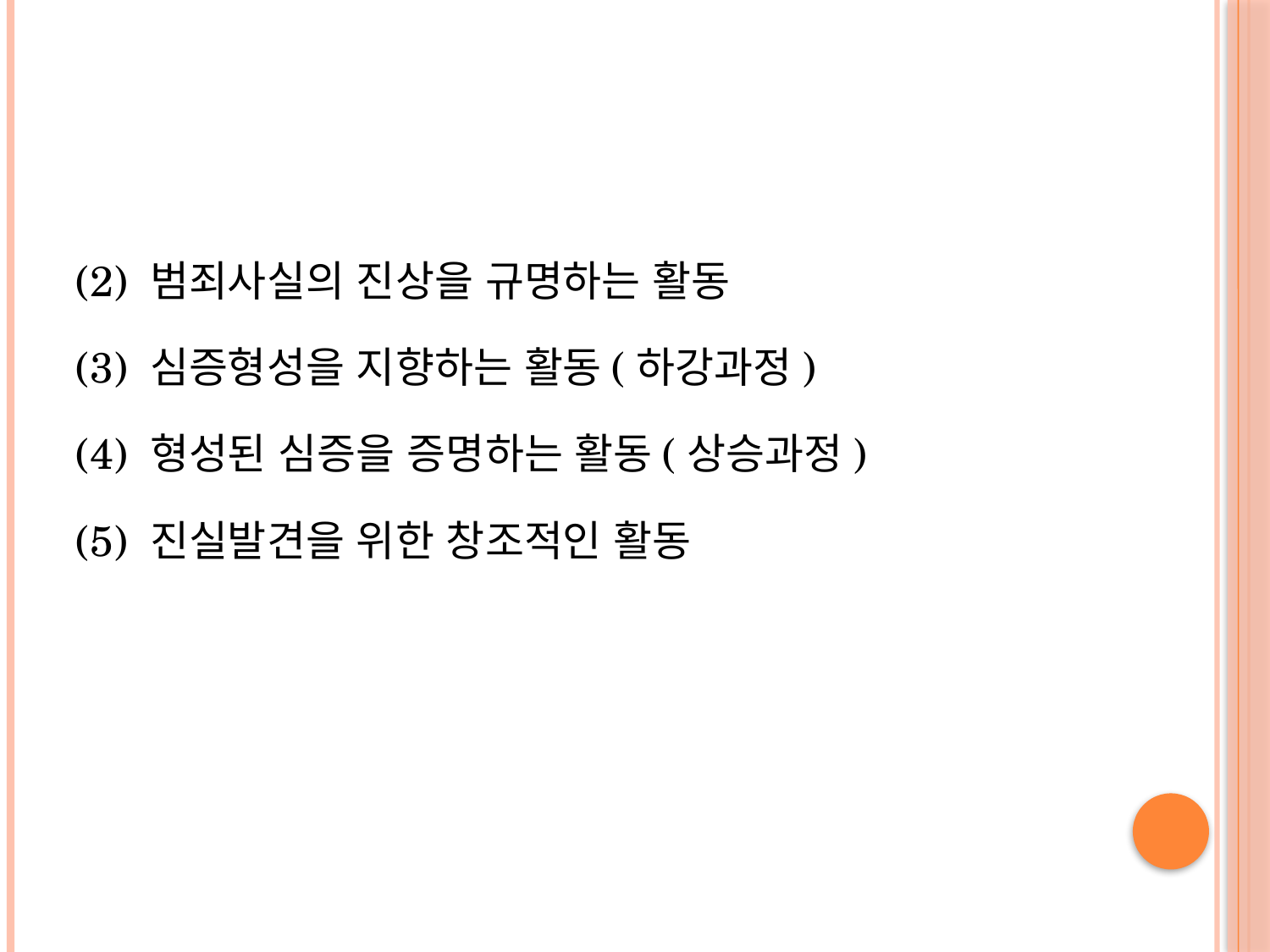

#
(2) 범죄사실의 진상을 규명하는 활동
(3) 심증형성을 지향하는 활동(하강과정)
(4) 형성된 심증을 증명하는 활동(상승과정)
(5) 진실발견을 위한 창조적인 활동